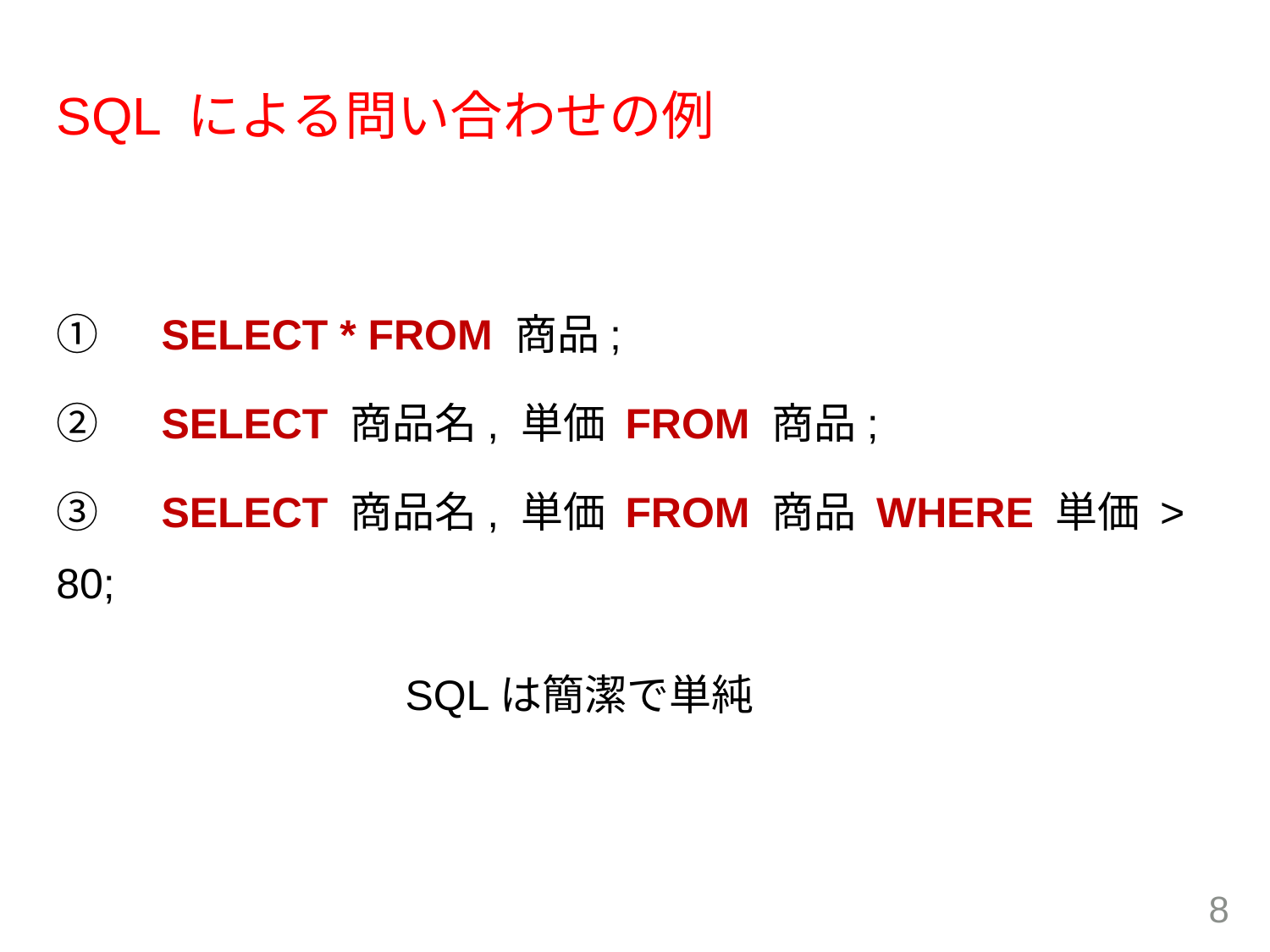

SQL による問い合わせの例
①　SELECT * FROM 商品;
②　SELECT 商品名, 単価 FROM 商品;
③　SELECT 商品名, 単価 FROM 商品 WHERE 単価 > 80;

SQLは簡潔で単純
8